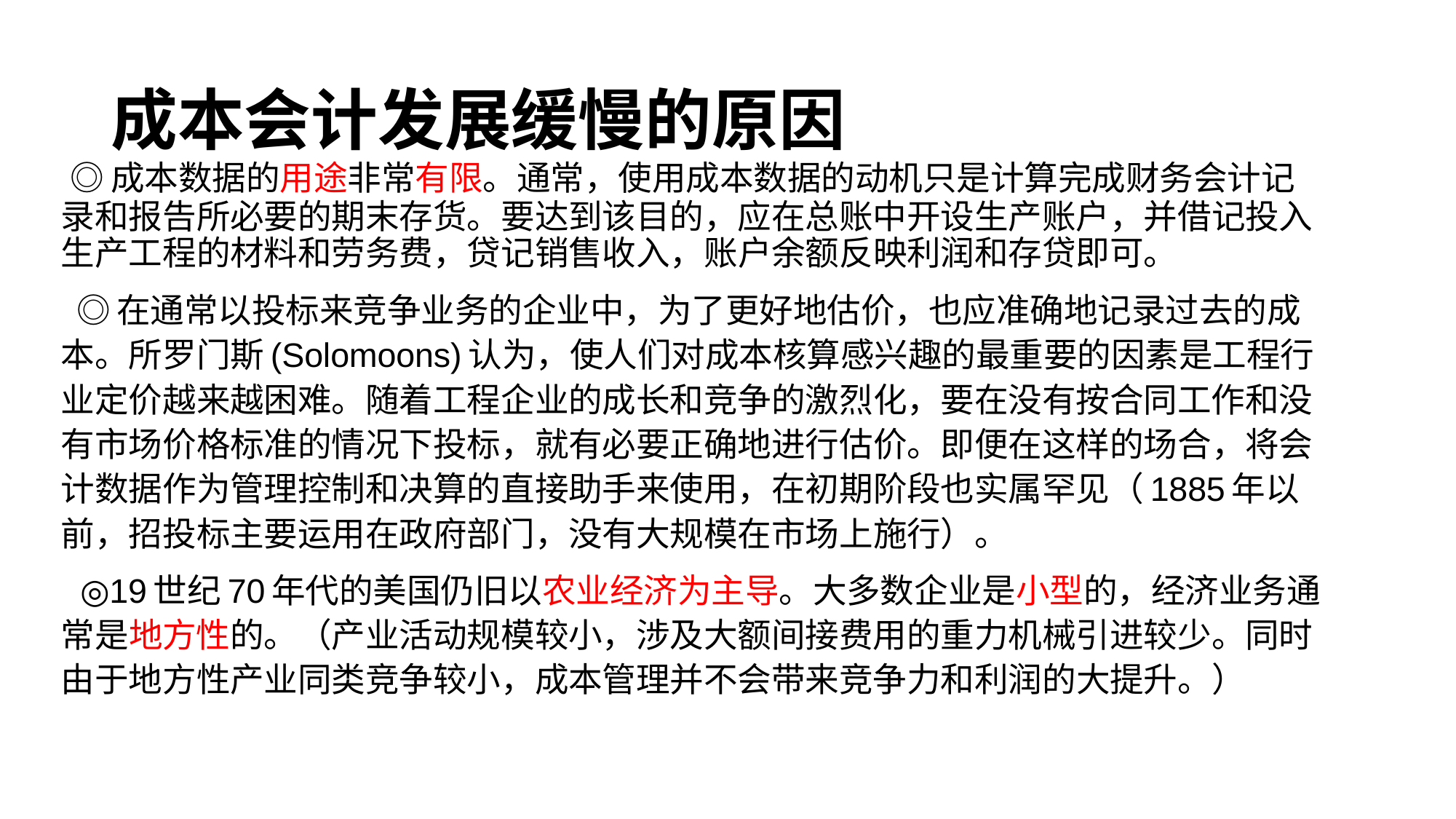

# 成本会计发展缓慢的原因
 ◎成本数据的用途非常有限。通常，使用成本数据的动机只是计算完成财务会计记录和报告所必要的期末存货。要达到该目的，应在总账中开设生产账户，并借记投入生产工程的材料和劳务费，贷记销售收入，账户余额反映利润和存贷即可。
  ◎在通常以投标来竞争业务的企业中，为了更好地估价，也应准确地记录过去的成本。所罗门斯(Solomoons)认为，使人们对成本核算感兴趣的最重要的因素是工程行业定价越来越困难。随着工程企业的成长和竞争的激烈化，要在没有按合同工作和没有市场价格标准的情况下投标，就有必要正确地进行估价。即便在这样的场合，将会计数据作为管理控制和决算的直接助手来使用，在初期阶段也实属罕见（1885年以前，招投标主要运用在政府部门，没有大规模在市场上施行）。
  ◎19世纪70年代的美国仍旧以农业经济为主导。大多数企业是小型的，经济业务通常是地方性的。（产业活动规模较小，涉及大额间接费用的重力机械引进较少。同时由于地方性产业同类竞争较小，成本管理并不会带来竞争力和利润的大提升。）